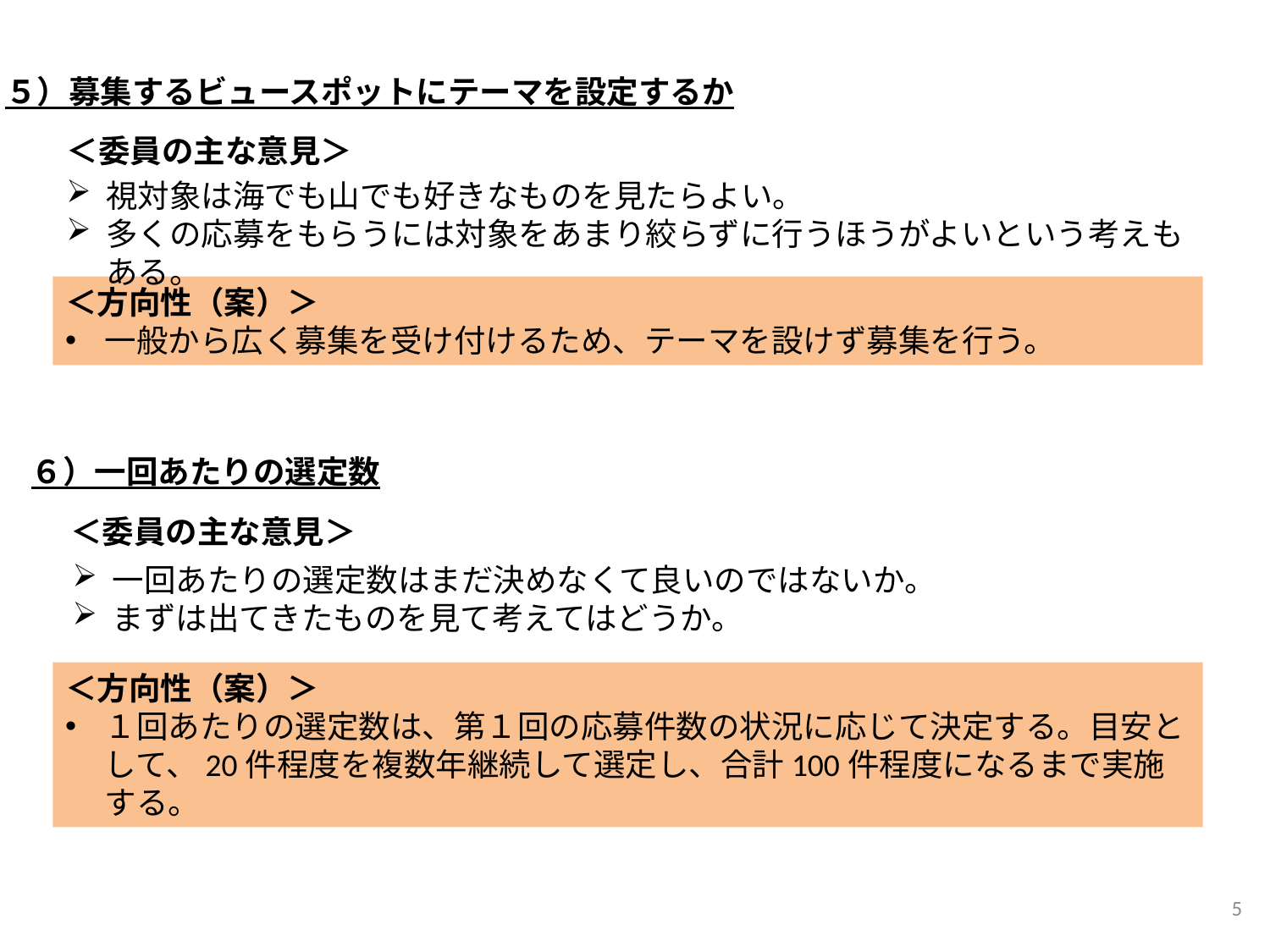

５）募集するビュースポットにテーマを設定するか
＜委員の主な意見＞
視対象は海でも山でも好きなものを見たらよい。
多くの応募をもらうには対象をあまり絞らずに行うほうがよいという考えもある。
＜方向性（案）＞
一般から広く募集を受け付けるため、テーマを設けず募集を行う。
６）一回あたりの選定数
＜委員の主な意見＞
一回あたりの選定数はまだ決めなくて良いのではないか。
まずは出てきたものを見て考えてはどうか。
＜方向性（案）＞
１回あたりの選定数は、第１回の応募件数の状況に応じて決定する。目安として、20件程度を複数年継続して選定し、合計100件程度になるまで実施する。
5